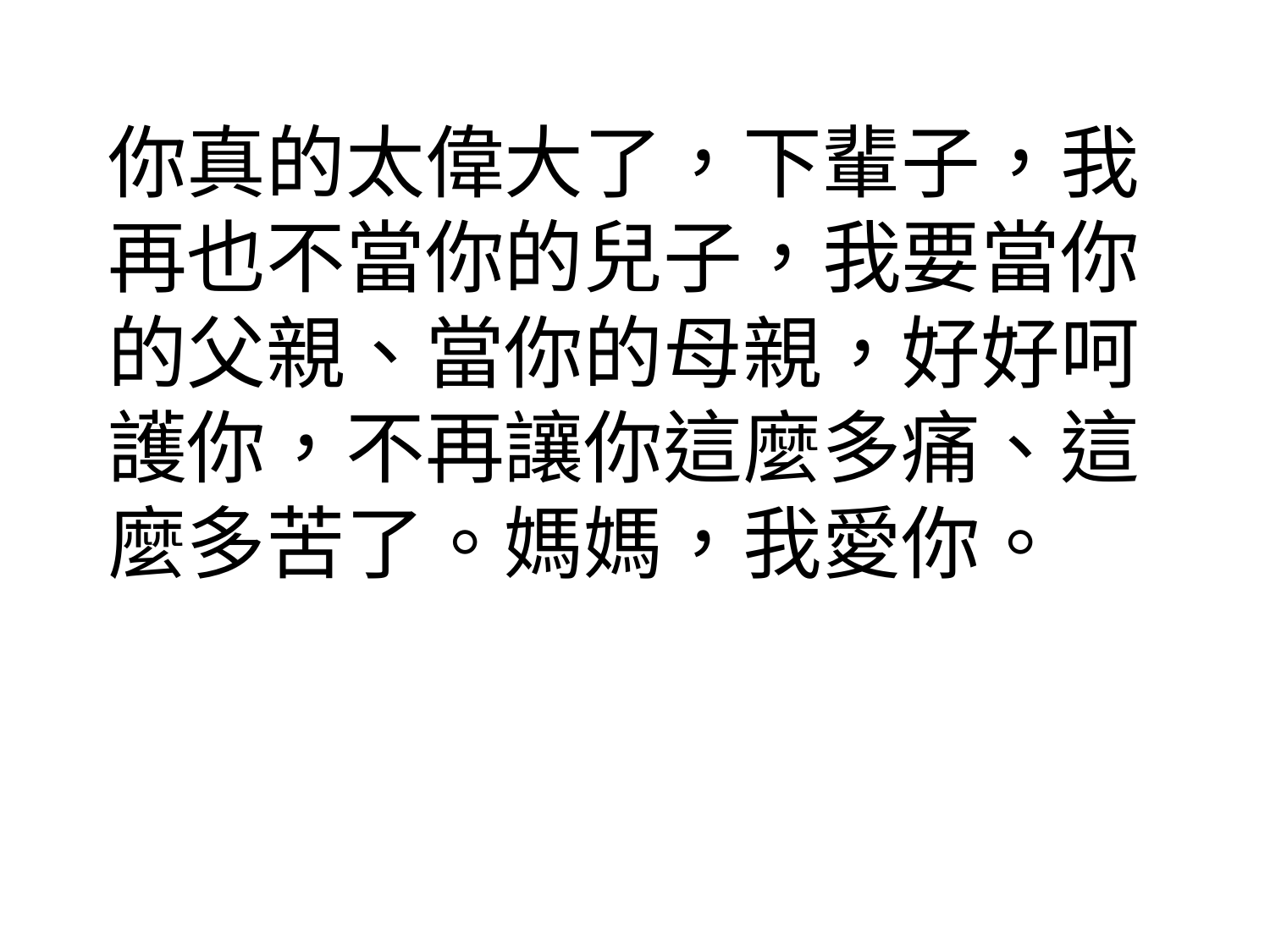

你真的太偉大了，下輩子，我再也不當你的兒子，我要當你的父親、當你的母親，好好呵護你，不再讓你這麼多痛、這麼多苦了。媽媽，我愛你。